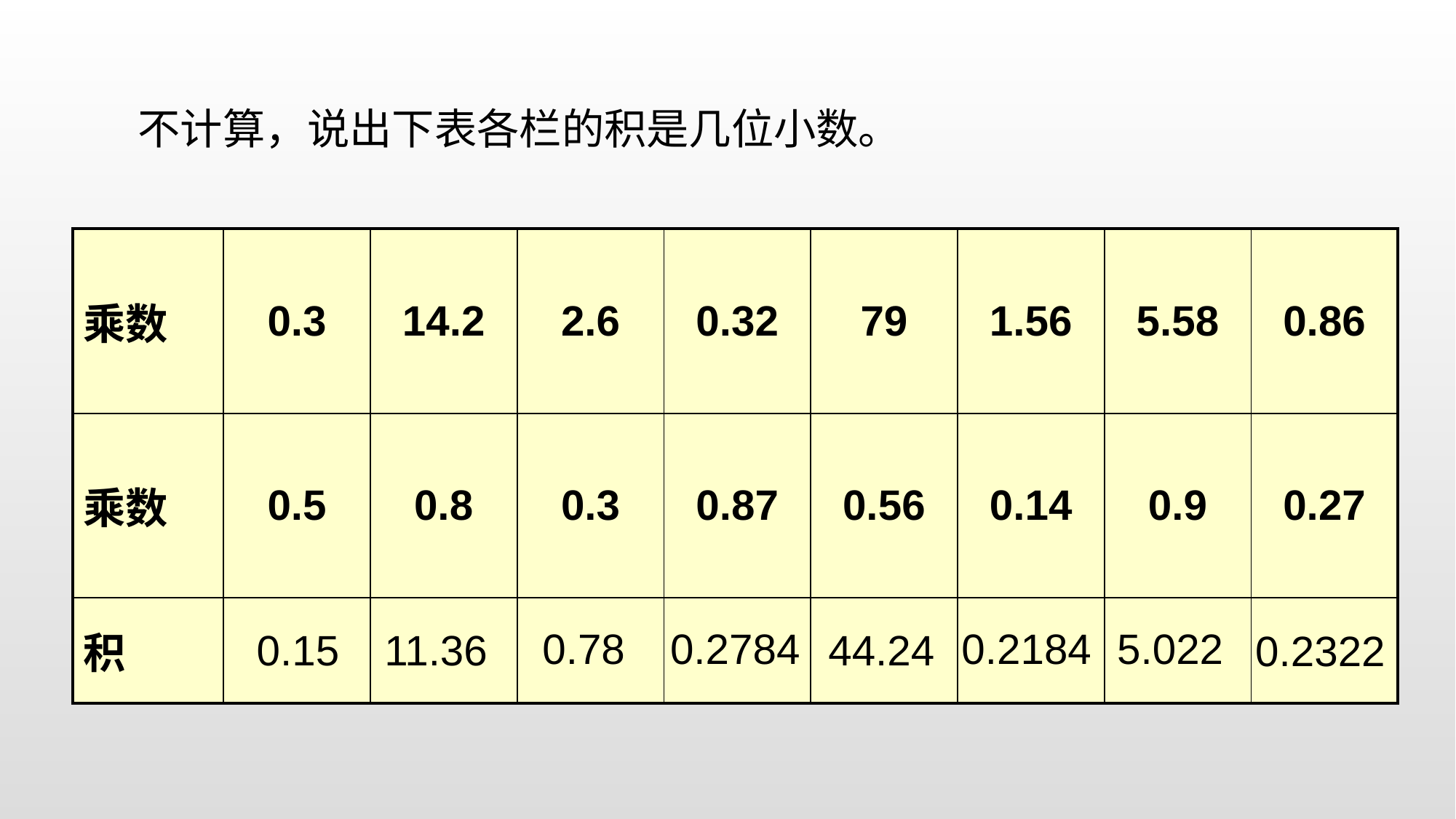

不计算，说出下表各栏的积是几位小数。
| 乘数 | 0.3 | 14.2 | 2.6 | 0.32 | 79 | 1.56 | 5.58 | 0.86 |
| --- | --- | --- | --- | --- | --- | --- | --- | --- |
| 乘数 | 0.5 | 0.8 | 0.3 | 0.87 | 0.56 | 0.14 | 0.9 | 0.27 |
| 积 |  |  |  |  |  |  |  |  |
0.78
0.2184
5.022
0.2784
0.15
11.36
44.24
0.2322